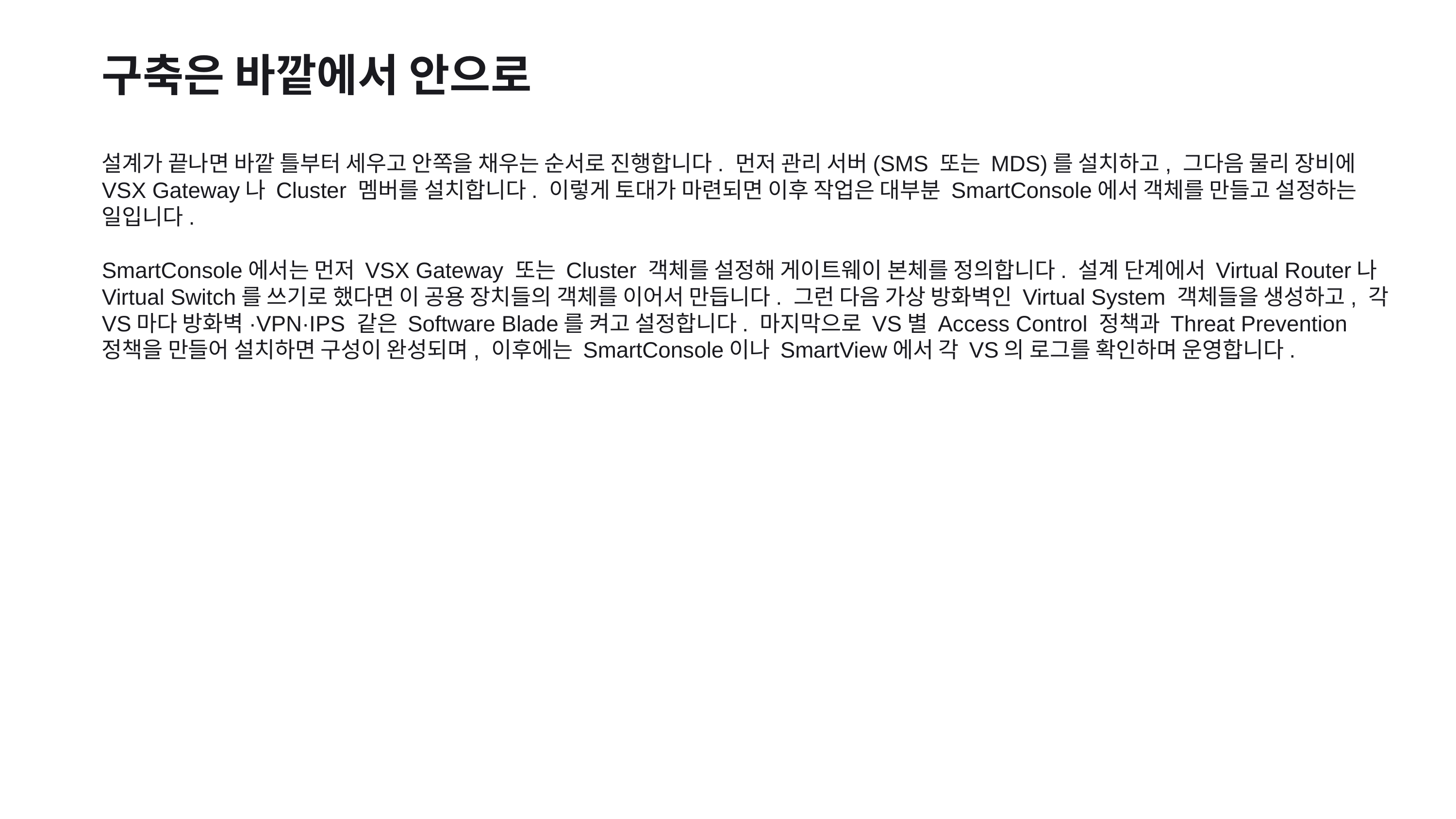

구축은 바깥에서 안으로
설계가 끝나면 바깥 틀부터 세우고 안쪽을 채우는 순서로 진행합니다. 먼저 관리 서버(SMS 또는 MDS)를 설치하고, 그다음 물리 장비에 VSX Gateway나 Cluster 멤버를 설치합니다. 이렇게 토대가 마련되면 이후 작업은 대부분 SmartConsole에서 객체를 만들고 설정하는 일입니다.

SmartConsole에서는 먼저 VSX Gateway 또는 Cluster 객체를 설정해 게이트웨이 본체를 정의합니다. 설계 단계에서 Virtual Router나 Virtual Switch를 쓰기로 했다면 이 공용 장치들의 객체를 이어서 만듭니다. 그런 다음 가상 방화벽인 Virtual System 객체들을 생성하고, 각 VS마다 방화벽·VPN·IPS 같은 Software Blade를 켜고 설정합니다. 마지막으로 VS별 Access Control 정책과 Threat Prevention 정책을 만들어 설치하면 구성이 완성되며, 이후에는 SmartConsole이나 SmartView에서 각 VS의 로그를 확인하며 운영합니다.